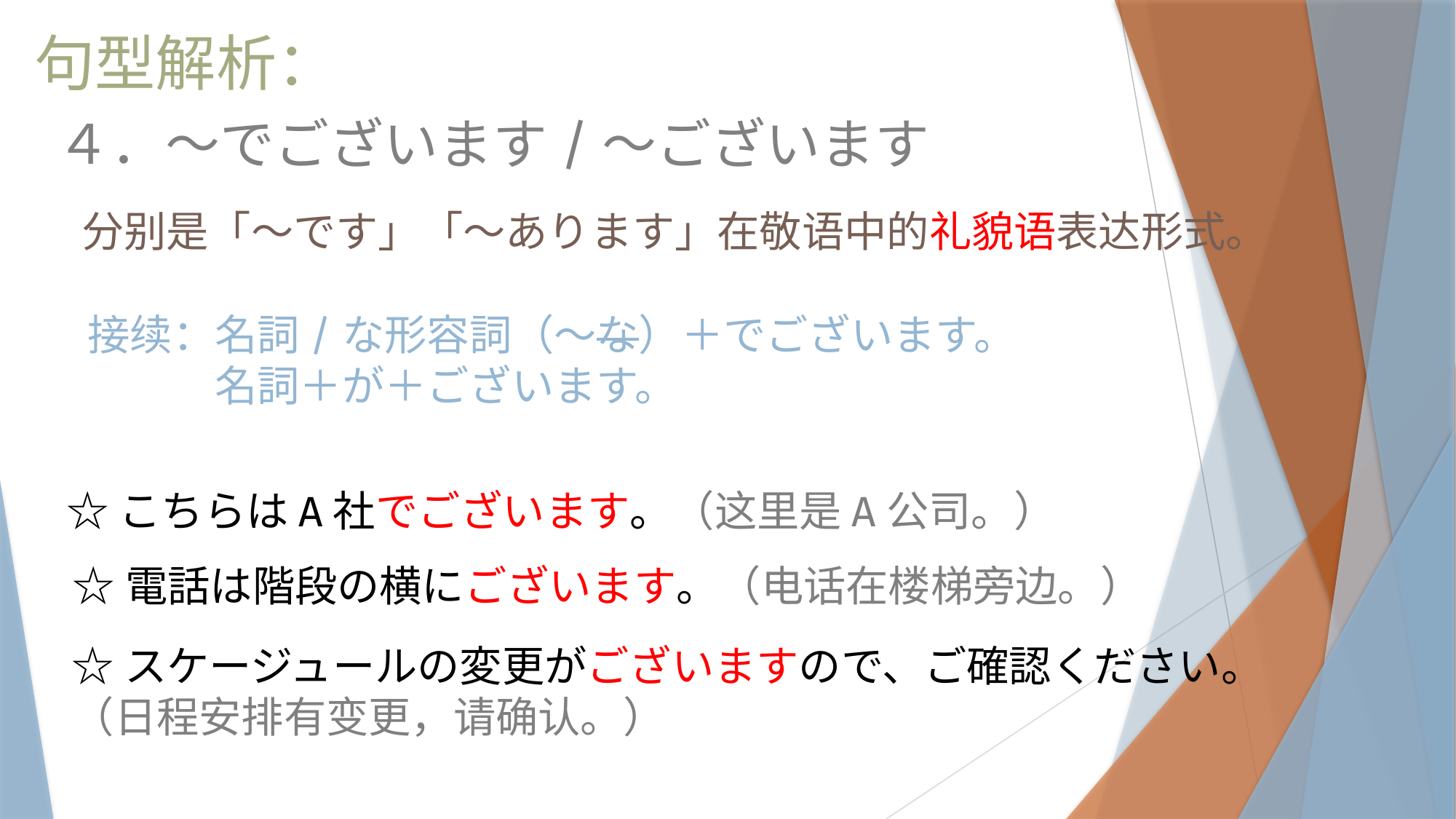

句型解析：
４．～でございます/～ございます
      分别是「～です」「～あります」在敬语中的礼貌语表达形式。
接续：名詞/な形容詞（～な）＋でございます。
　　　名詞＋が＋ございます。
☆こちらはA社でございます。（这里是A公司。）
☆電話は階段の横にございます。（电话在楼梯旁边。）
☆スケージュールの変更がございますので、ご確認ください。
（日程安排有变更，请确认。）